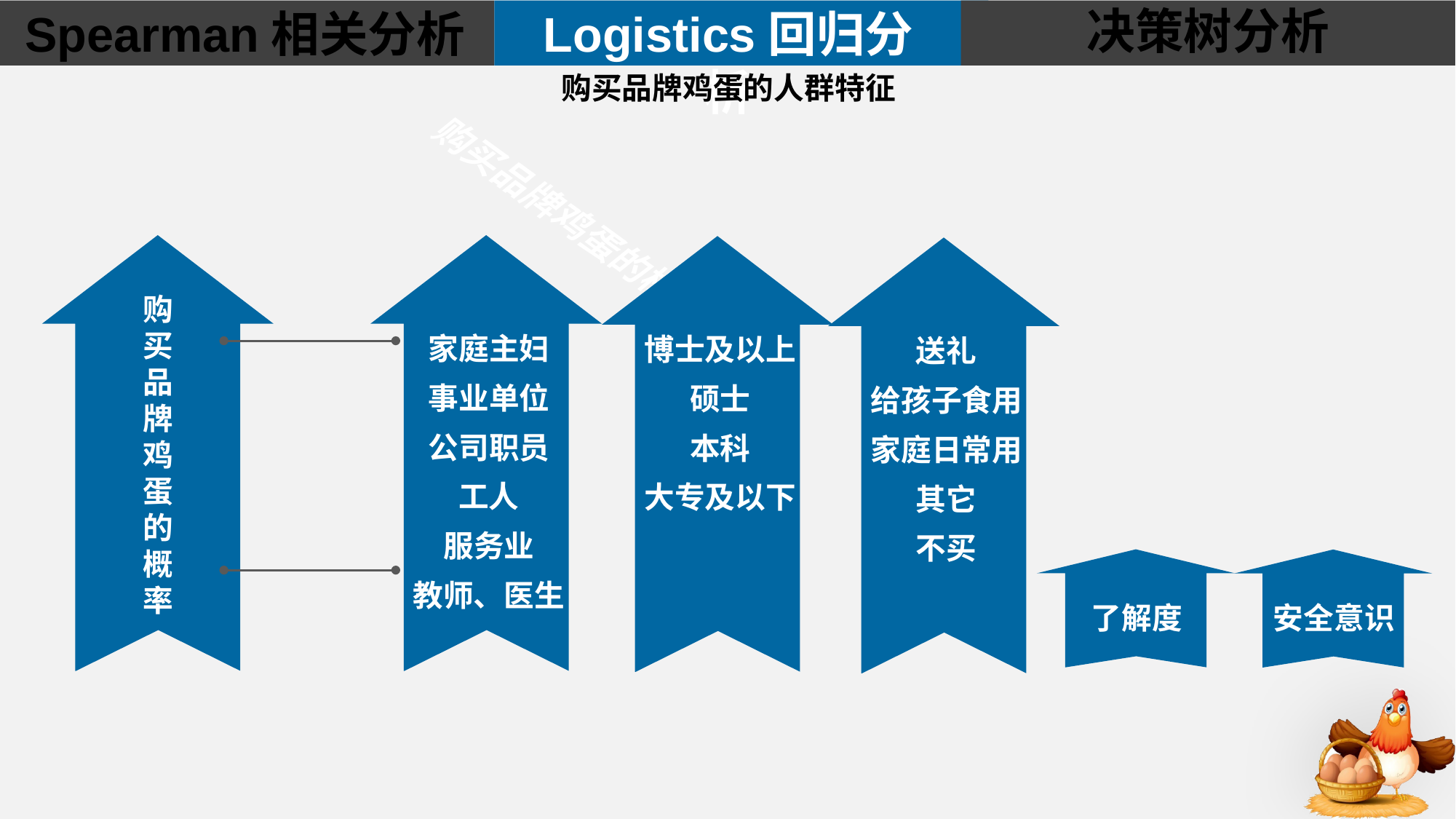

决策树分析
Spearman相关分析
Logistics回归分析

购买品牌鸡蛋的人群特征
购买品牌鸡蛋的概率

购买品牌鸡蛋的概率
家庭主妇
博士及以上
送礼
事业单位
硕士
给孩子食用
公司职员
本科
家庭日常用
工人
大专及以下
其它
服务业
不买

教师、医生
了解度
安全意识